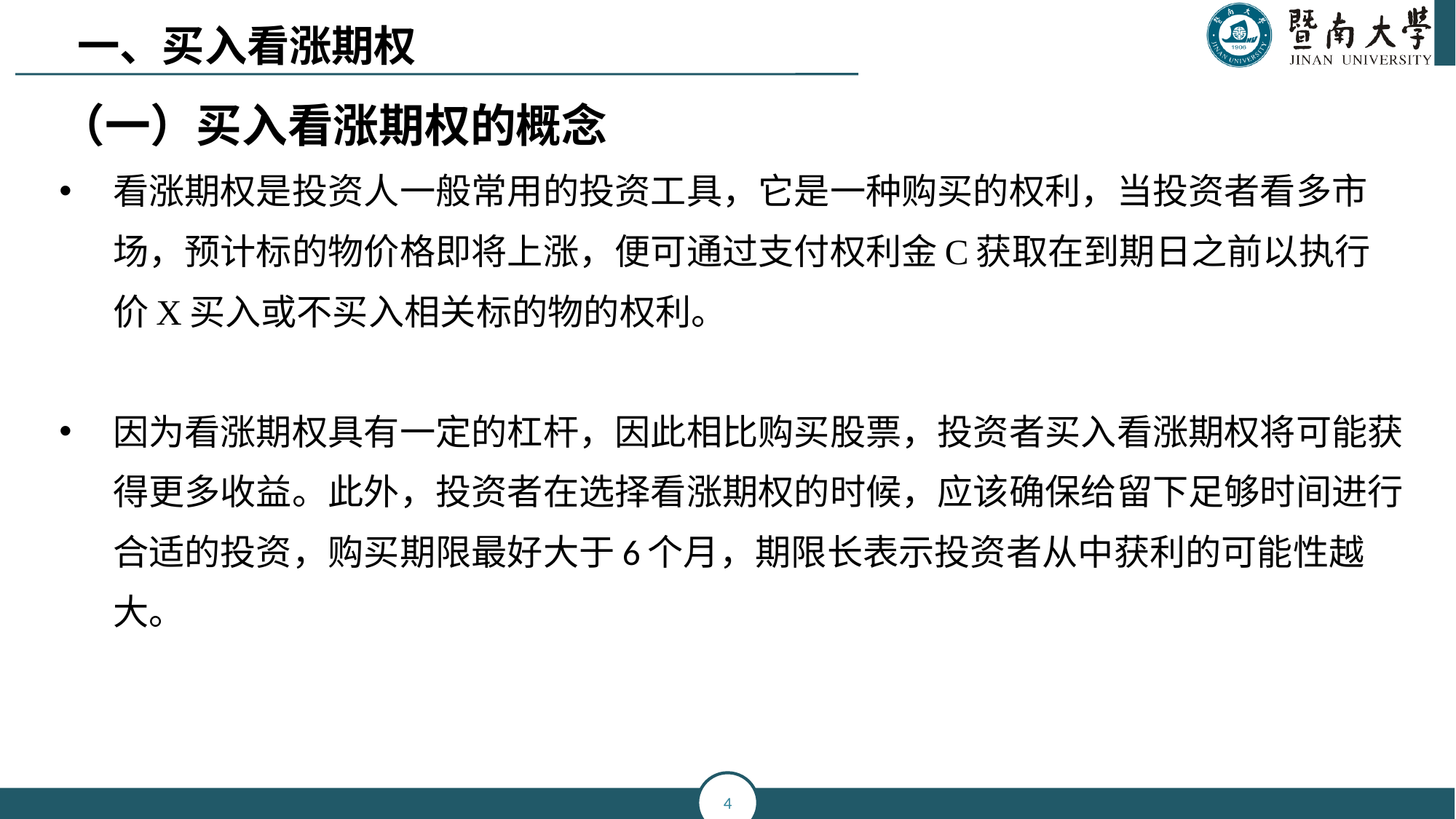

一、买入看涨期权
（一）买入看涨期权的概念
看涨期权是投资人一般常用的投资工具，它是一种购买的权利，当投资者看多市场，预计标的物价格即将上涨，便可通过支付权利金C获取在到期日之前以执行价X买入或不买入相关标的物的权利。

因为看涨期权具有一定的杠杆，因此相比购买股票，投资者买入看涨期权将可能获得更多收益。此外，投资者在选择看涨期权的时候，应该确保给留下足够时间进行合适的投资，购买期限最好大于6个月，期限长表示投资者从中获利的可能性越大。